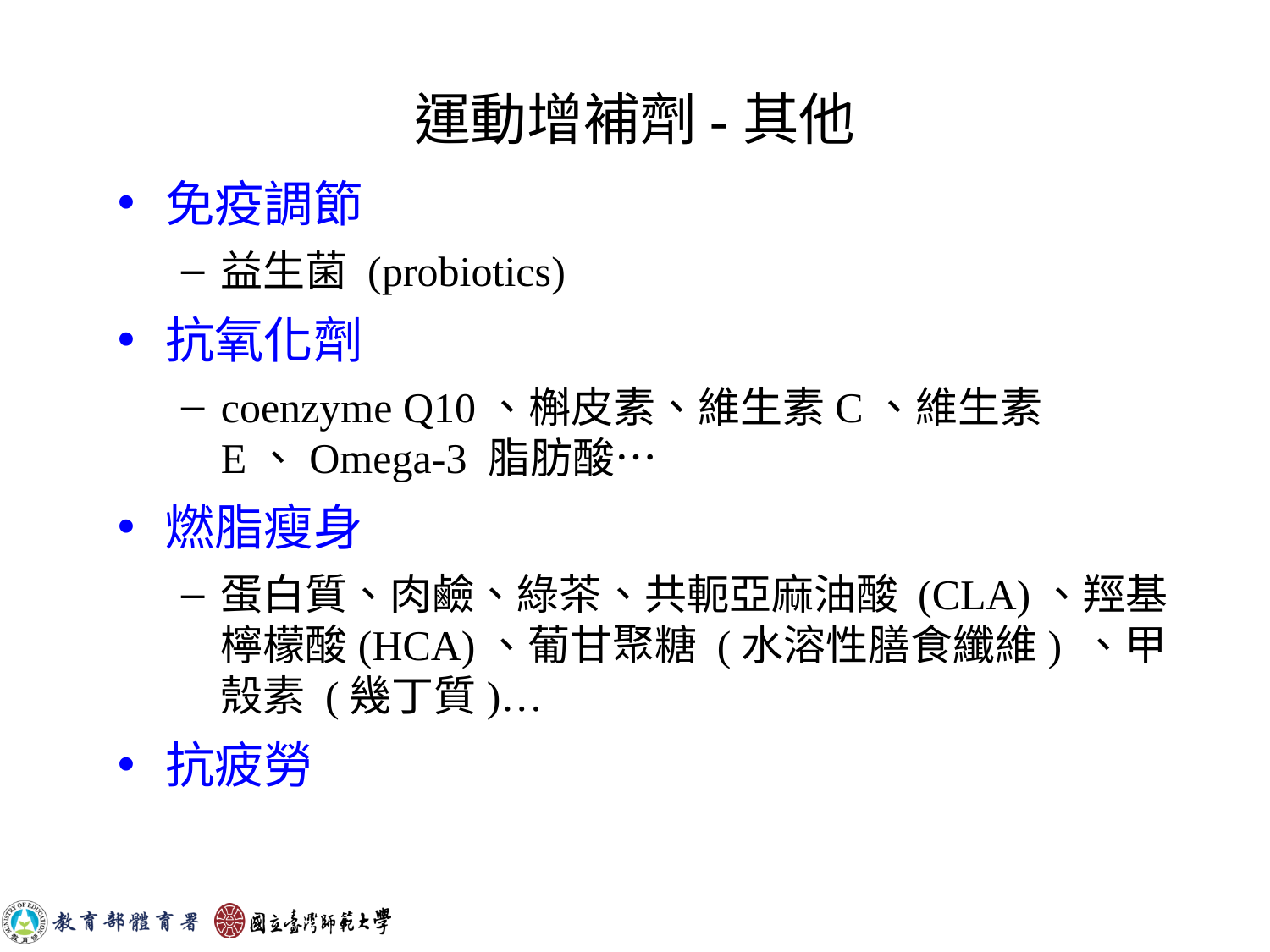

# 運動增補劑-其他
免疫調節
益生菌 (probiotics)
抗氧化劑
coenzyme Q10、槲皮素、維生素C、維生素E、Omega-3 脂肪酸…
燃脂瘦身
蛋白質、肉鹼、綠茶、共軛亞麻油酸 (CLA)、羥基檸檬酸(HCA)、葡甘聚糖 (水溶性膳食纖維) 、甲殼素 (幾丁質)…
抗疲勞